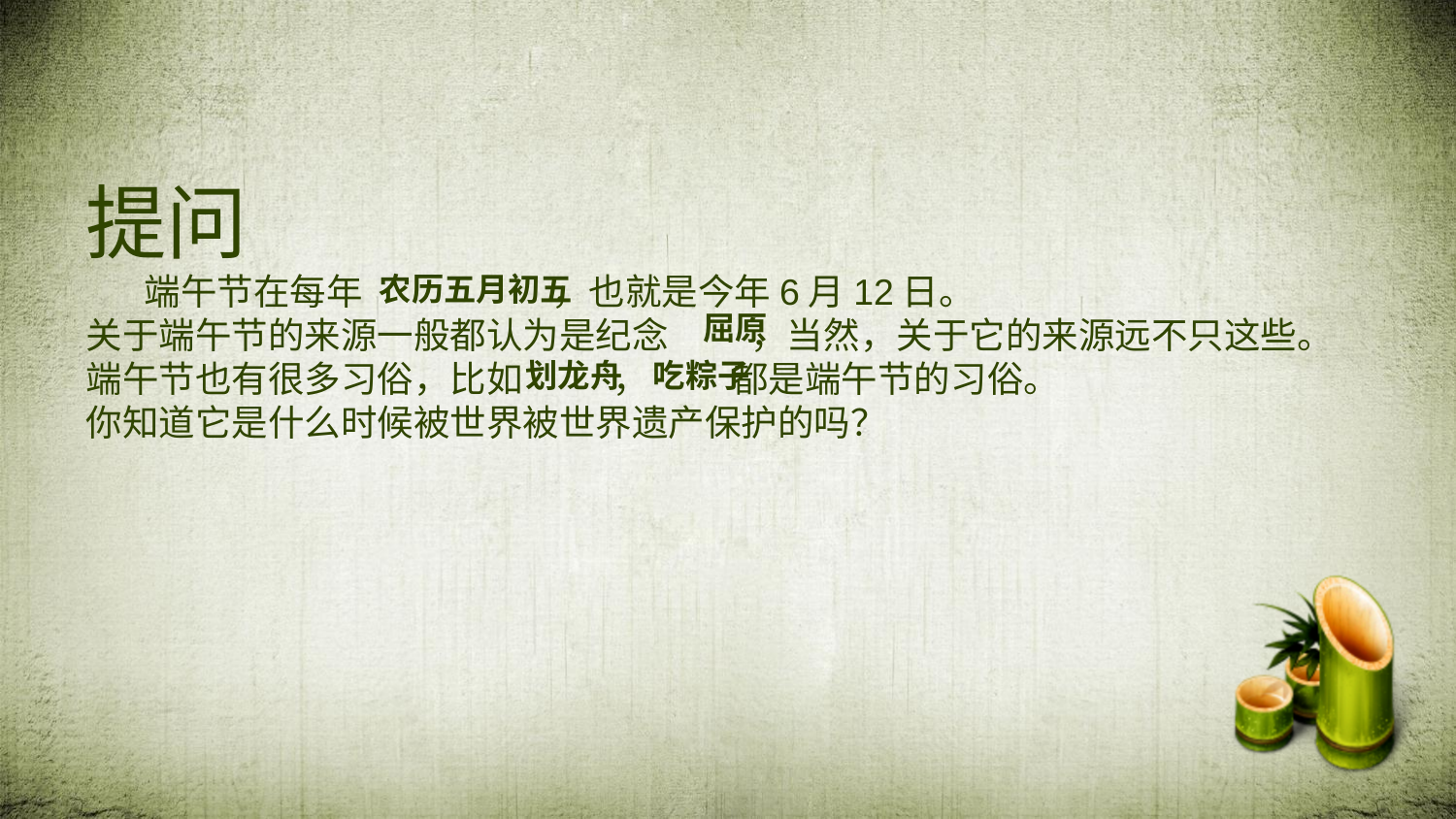

提问
农历五月初五
      端午节在每年                       ，也就是今年6月12日。
关于端午节的来源一般都认为是纪念          ，当然，关于它的来源远不只这些。
端午节也有很多习俗，比如           ，          都是端午节的习俗。
你知道它是什么时候被世界被世界遗产保护的吗？

屈原
划龙舟
吃粽子